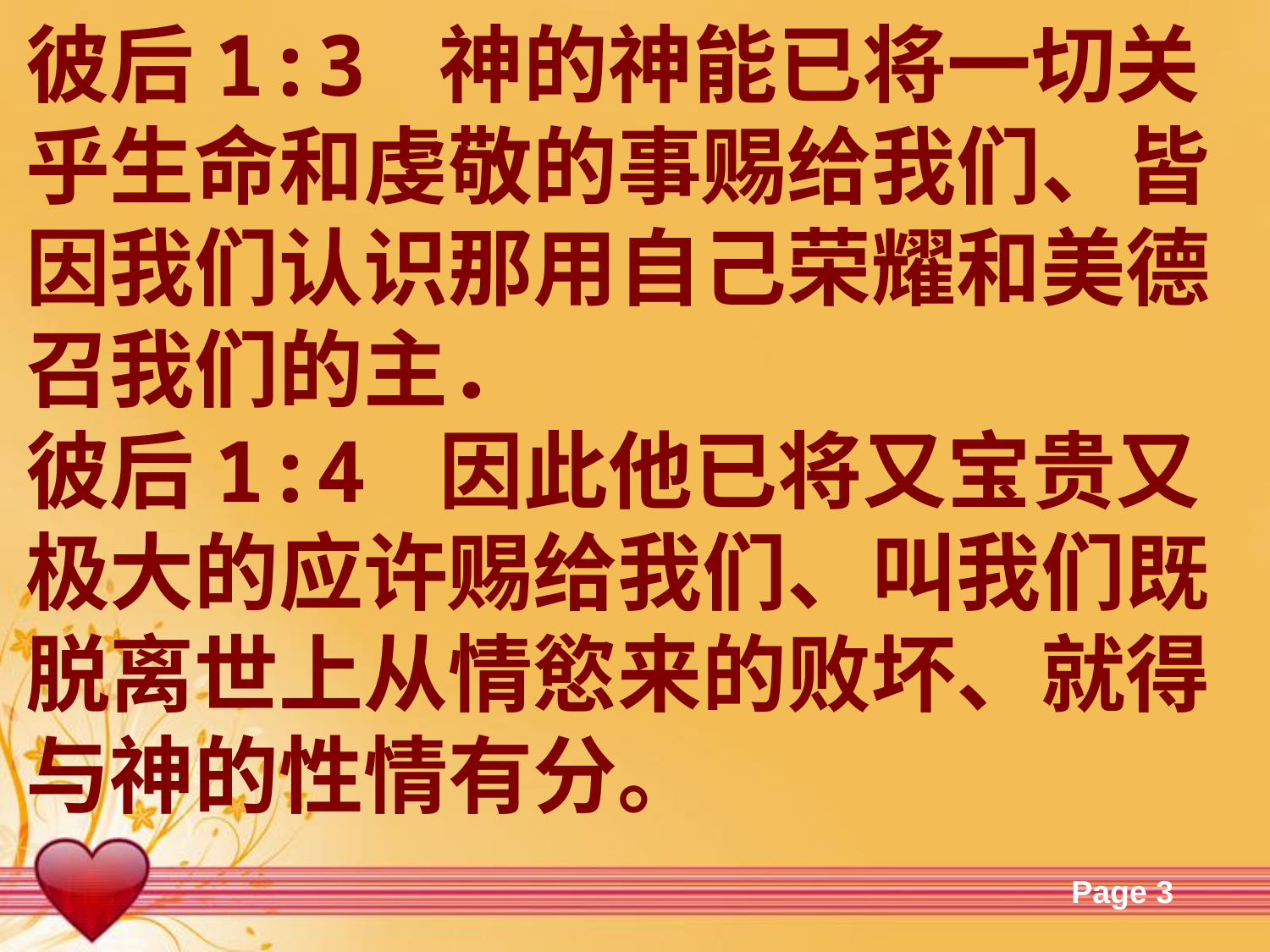

彼后1:3 神的神能已将一切关乎生命和虔敬的事赐给我们、皆因我们认识那用自己荣耀和美德召我们的主．
彼后1:4 因此他已将又宝贵又极大的应许赐给我们、叫我们既脱离世上从情慾来的败坏、就得与神的性情有分。